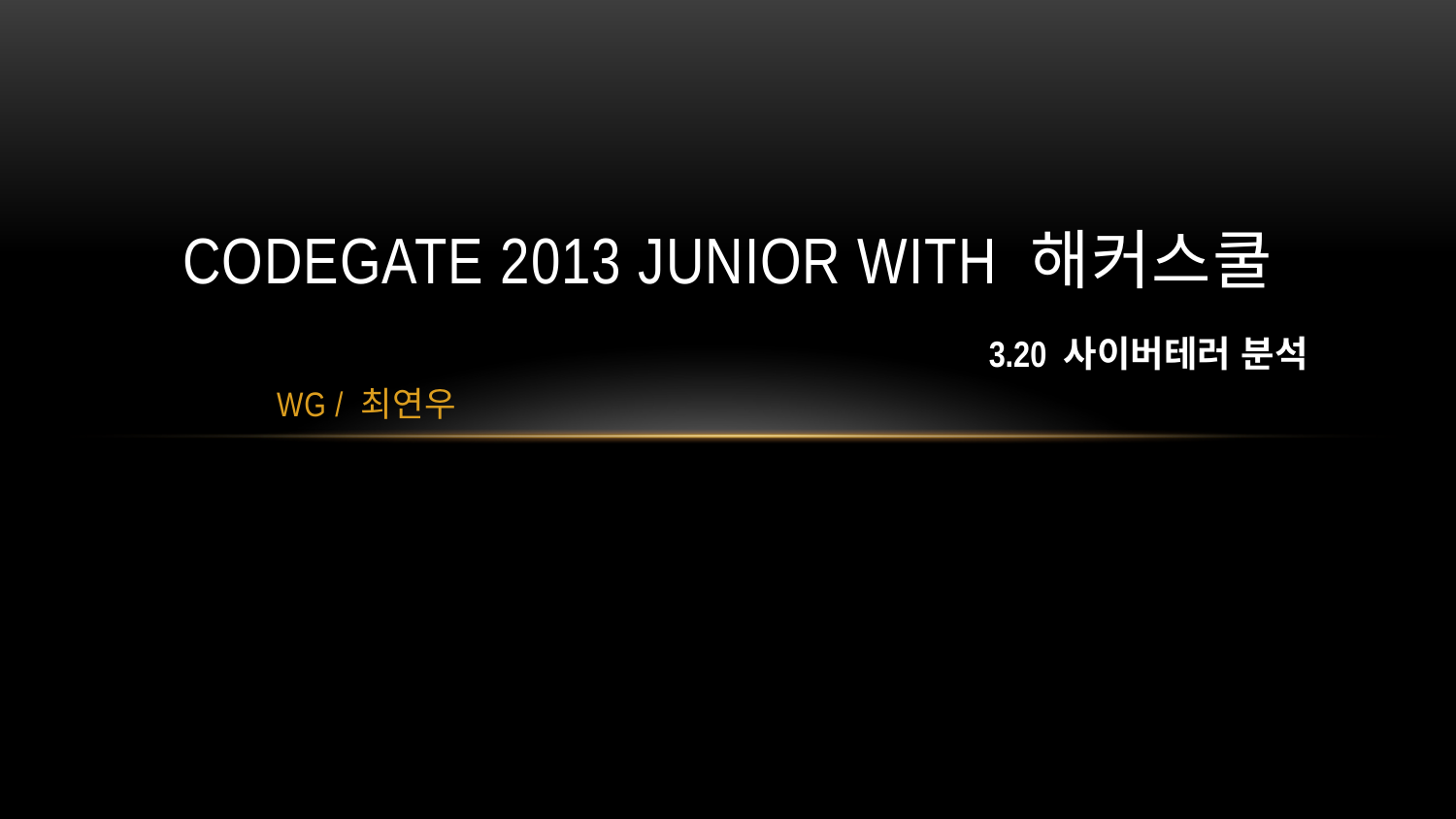

# CODEGATE 2013 Junior with 해커스쿨
3.20 사이버테러 분석
WG / 최연우